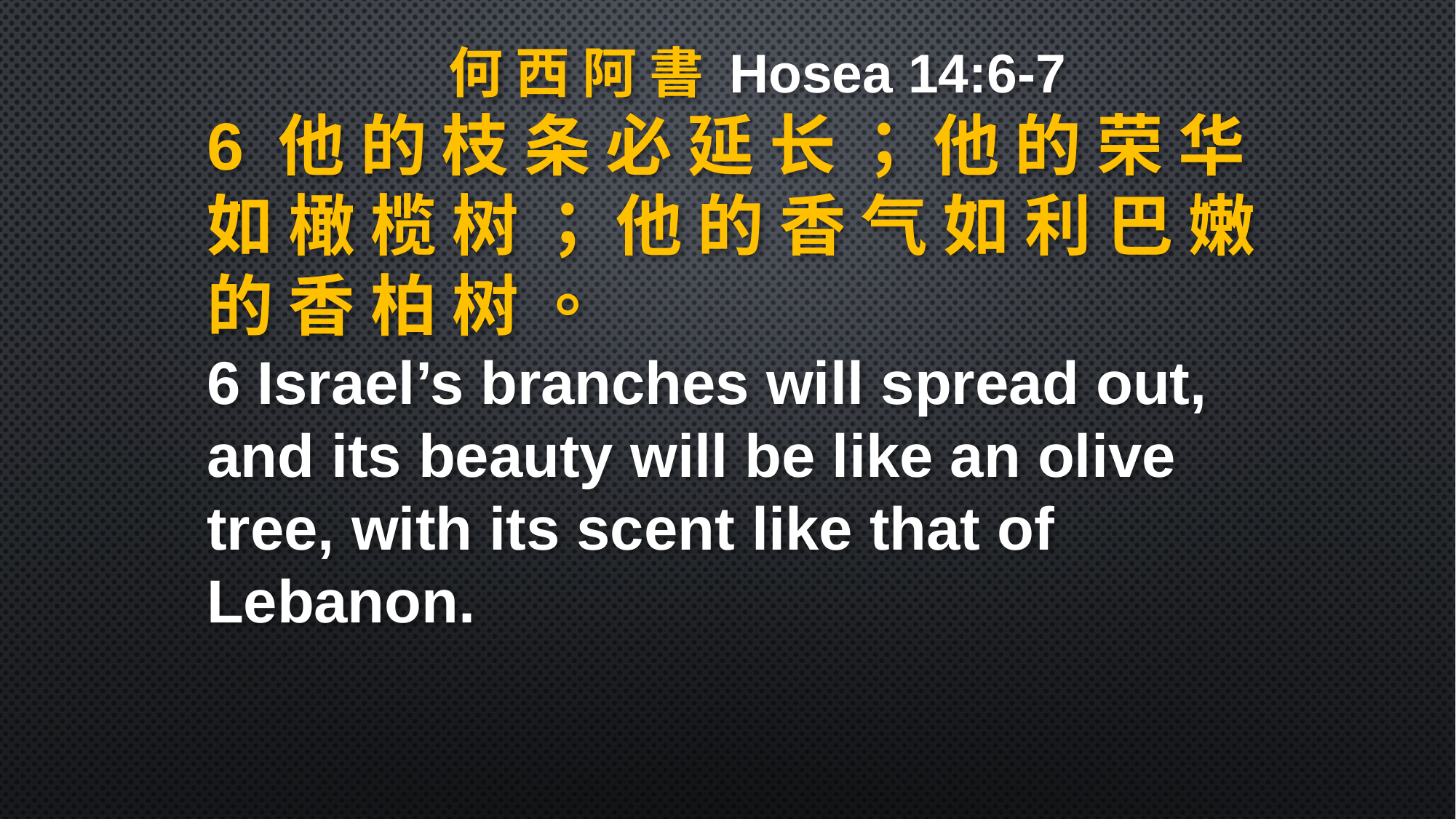

何 西 阿 書 Hosea 14:6-7
6 他 的 枝 条 必 延 长 ； 他 的 荣 华 如 橄 榄 树 ； 他 的 香 气 如 利 巴 嫩 的 香 柏 树 。
6 Israel’s branches will spread out, and its beauty will be like an olive tree, with its scent like that of Lebanon.